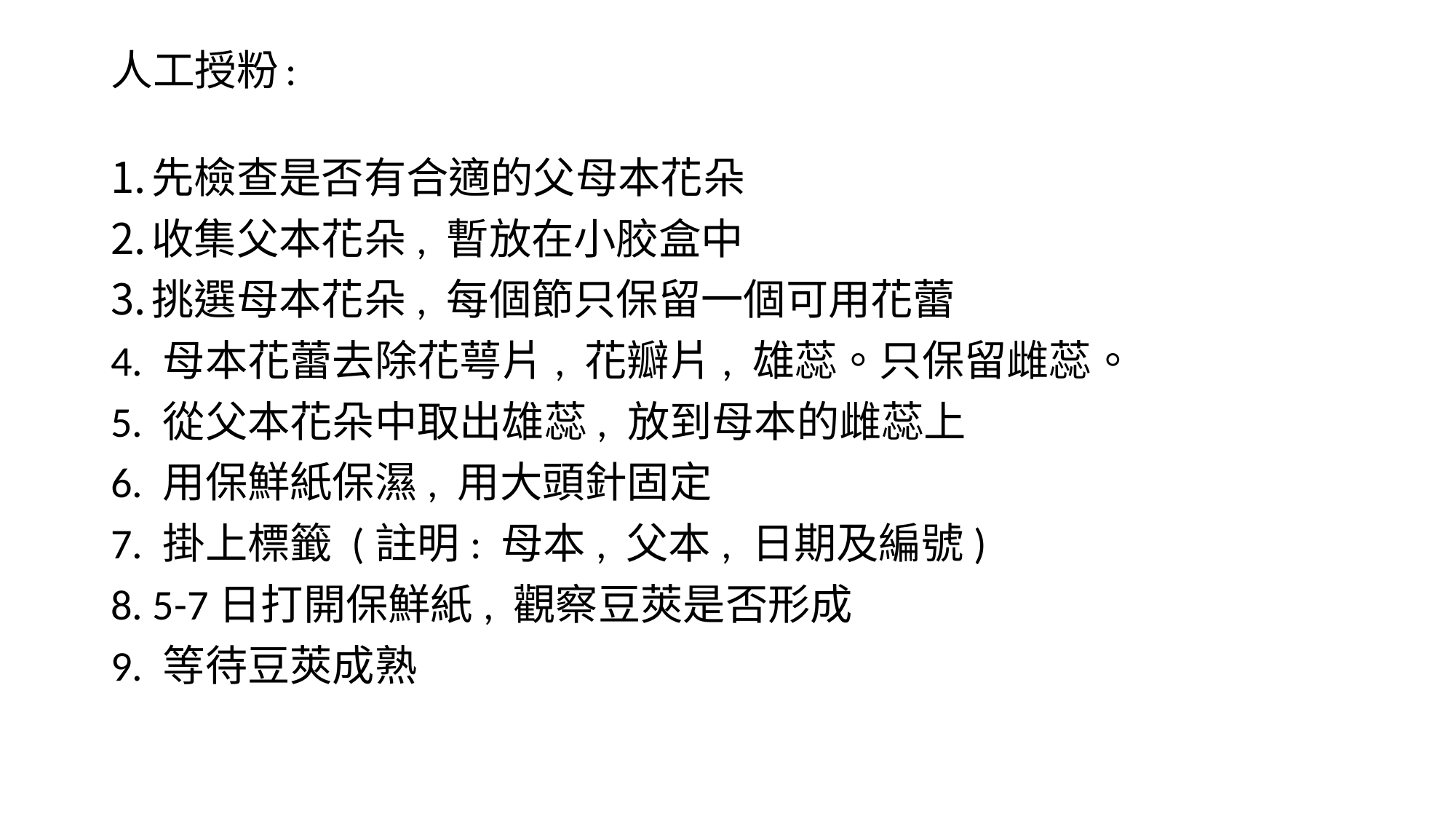

# 人工授粉:
先檢查是否有合適的父母本花朵
收集父本花朵, 暫放在小胶盒中
挑選母本花朵, 每個節只保留一個可用花蕾
4. 母本花蕾去除花萼片, 花瓣片, 雄蕊。只保留雌蕊。
5. 從父本花朵中取出雄蕊, 放到母本的雌蕊上
6. 用保鮮紙保濕, 用大頭針固定
7. 掛上標籤 (註明: 母本, 父本, 日期及編號)
8. 5-7日打開保鮮紙, 觀察豆莢是否形成
9. 等待豆莢成熟